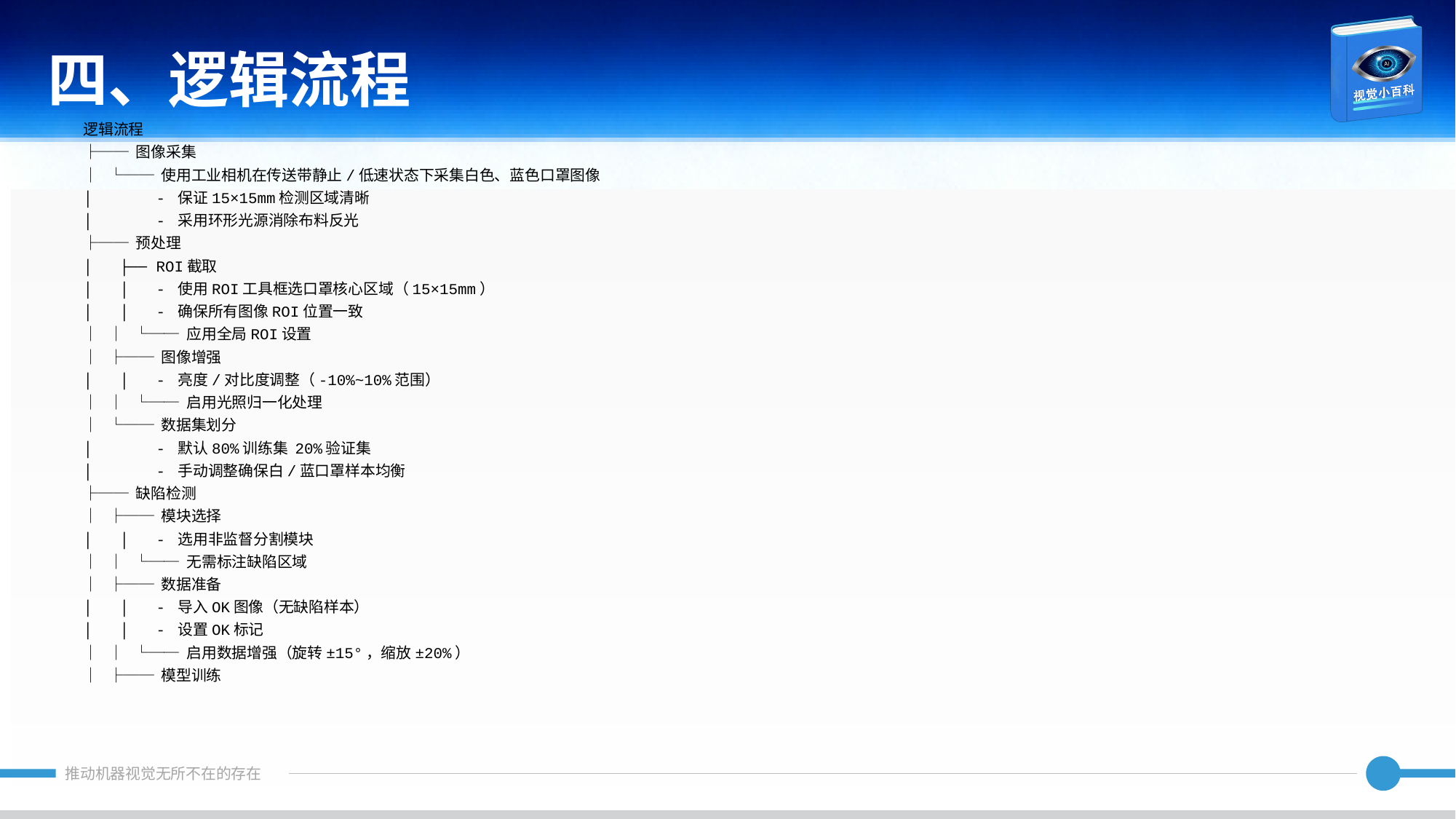

四、逻辑流程

逻辑流程
├── 图像采集
│   └── 使用工业相机在传送带静止/低速状态下采集白色、蓝色口罩图像
│       - 保证15×15mm检测区域清晰
│       - 采用环形光源消除布料反光
├── 预处理
│   ├── ROI截取
│   │   - 使用ROI工具框选口罩核心区域（15×15mm）
│   │   - 确保所有图像ROI位置一致
│   │   └── 应用全局ROI设置
│   ├── 图像增强
│   │   - 亮度/对比度调整（-10%~10%范围）
│   │   └── 启用光照归一化处理
│   └── 数据集划分
│       - 默认80%训练集 20%验证集
│       - 手动调整确保白/蓝口罩样本均衡
├── 缺陷检测
│   ├── 模块选择
│   │   - 选用非监督分割模块
│   │   └── 无需标注缺陷区域
│   ├── 数据准备
│   │   - 导入OK图像（无缺陷样本）
│   │   - 设置OK标记
│   │   └── 启用数据增强（旋转±15°，缩放±20%）
│   ├── 模型训练
9